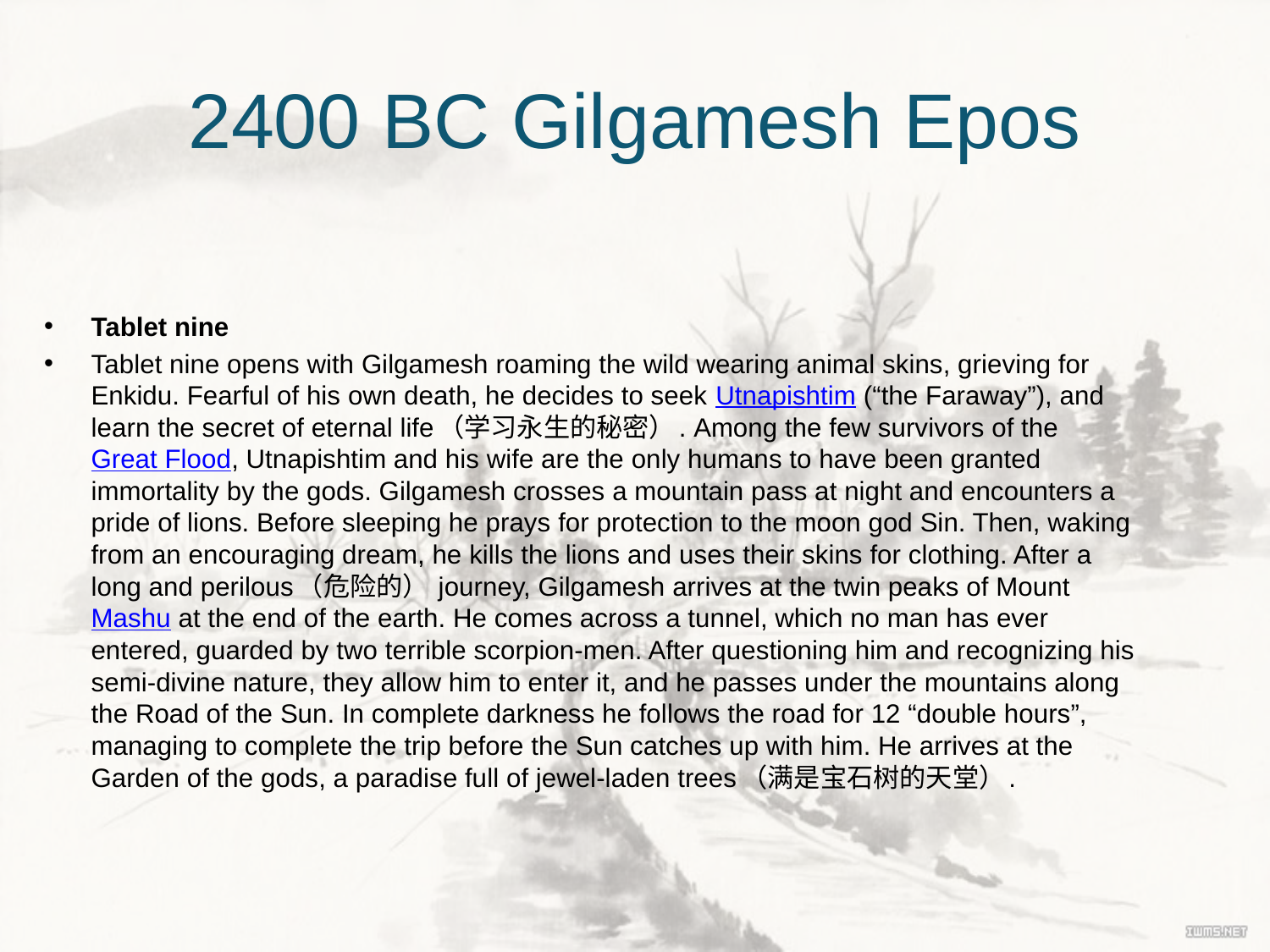

# 2400 BC Gilgamesh Epos
Tablet nine
Tablet nine opens with Gilgamesh roaming the wild wearing animal skins, grieving for Enkidu. Fearful of his own death, he decides to seek Utnapishtim (“the Faraway”), and learn the secret of eternal life（学习永生的秘密）. Among the few survivors of the Great Flood, Utnapishtim and his wife are the only humans to have been granted immortality by the gods. Gilgamesh crosses a mountain pass at night and encounters a pride of lions. Before sleeping he prays for protection to the moon god Sin. Then, waking from an encouraging dream, he kills the lions and uses their skins for clothing. After a long and perilous（危险的） journey, Gilgamesh arrives at the twin peaks of Mount Mashu at the end of the earth. He comes across a tunnel, which no man has ever entered, guarded by two terrible scorpion-men. After questioning him and recognizing his semi-divine nature, they allow him to enter it, and he passes under the mountains along the Road of the Sun. In complete darkness he follows the road for 12 “double hours”, managing to complete the trip before the Sun catches up with him. He arrives at the Garden of the gods, a paradise full of jewel-laden trees（满是宝石树的天堂）.